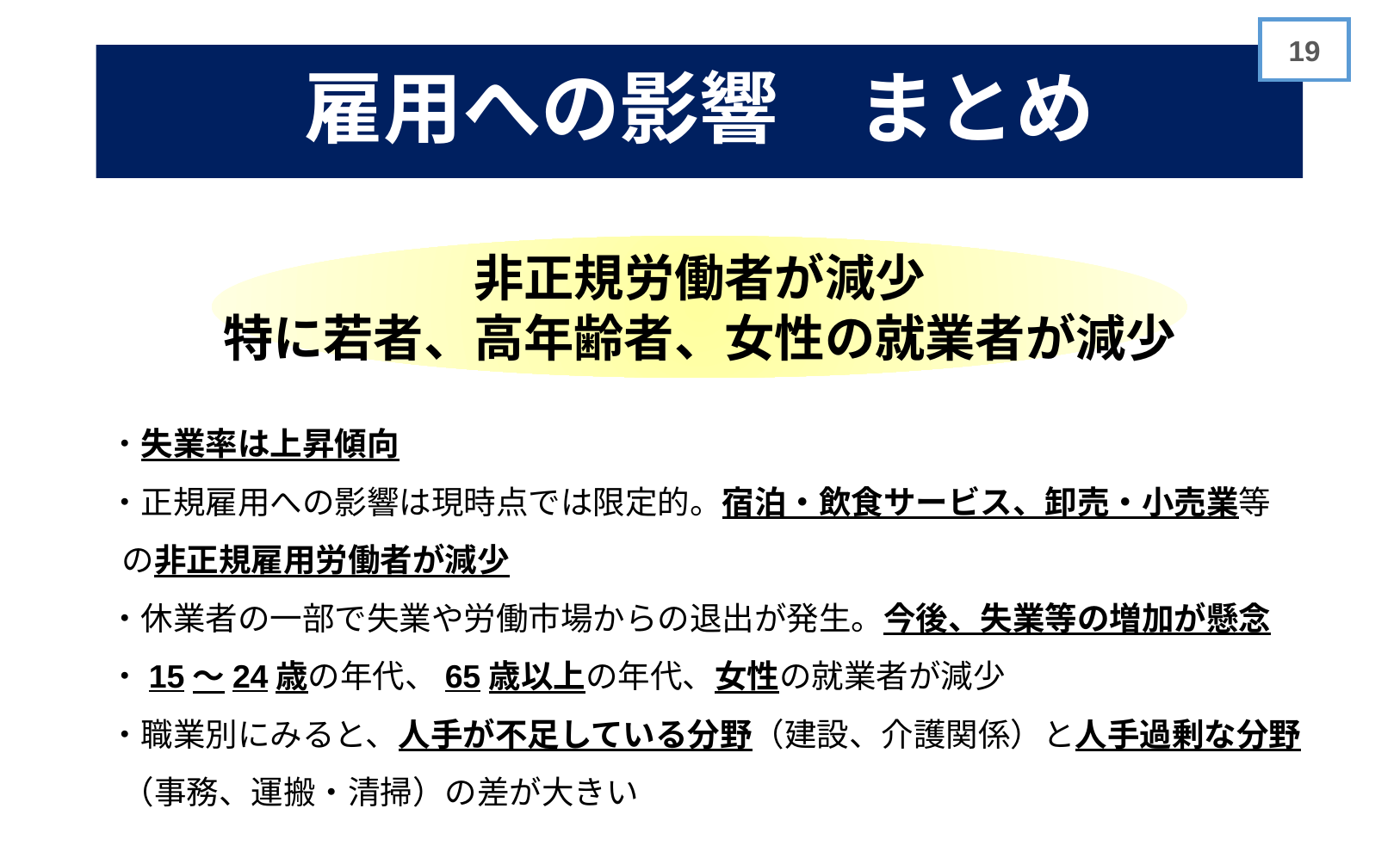

19
# 雇用への影響　まとめ
非正規労働者が減少
特に若者、高年齢者、女性の就業者が減少

・失業率は上昇傾向
・正規雇用への影響は現時点では限定的。宿泊・飲食サービス、卸売・小売業等の非正規雇用労働者が減少
・休業者の一部で失業や労働市場からの退出が発生。今後、失業等の増加が懸念
・15～24歳の年代、65歳以上の年代、女性の就業者が減少
・職業別にみると、人手が不足している分野（建設、介護関係）と人手過剰な分野（事務、運搬・清掃）の差が大きい